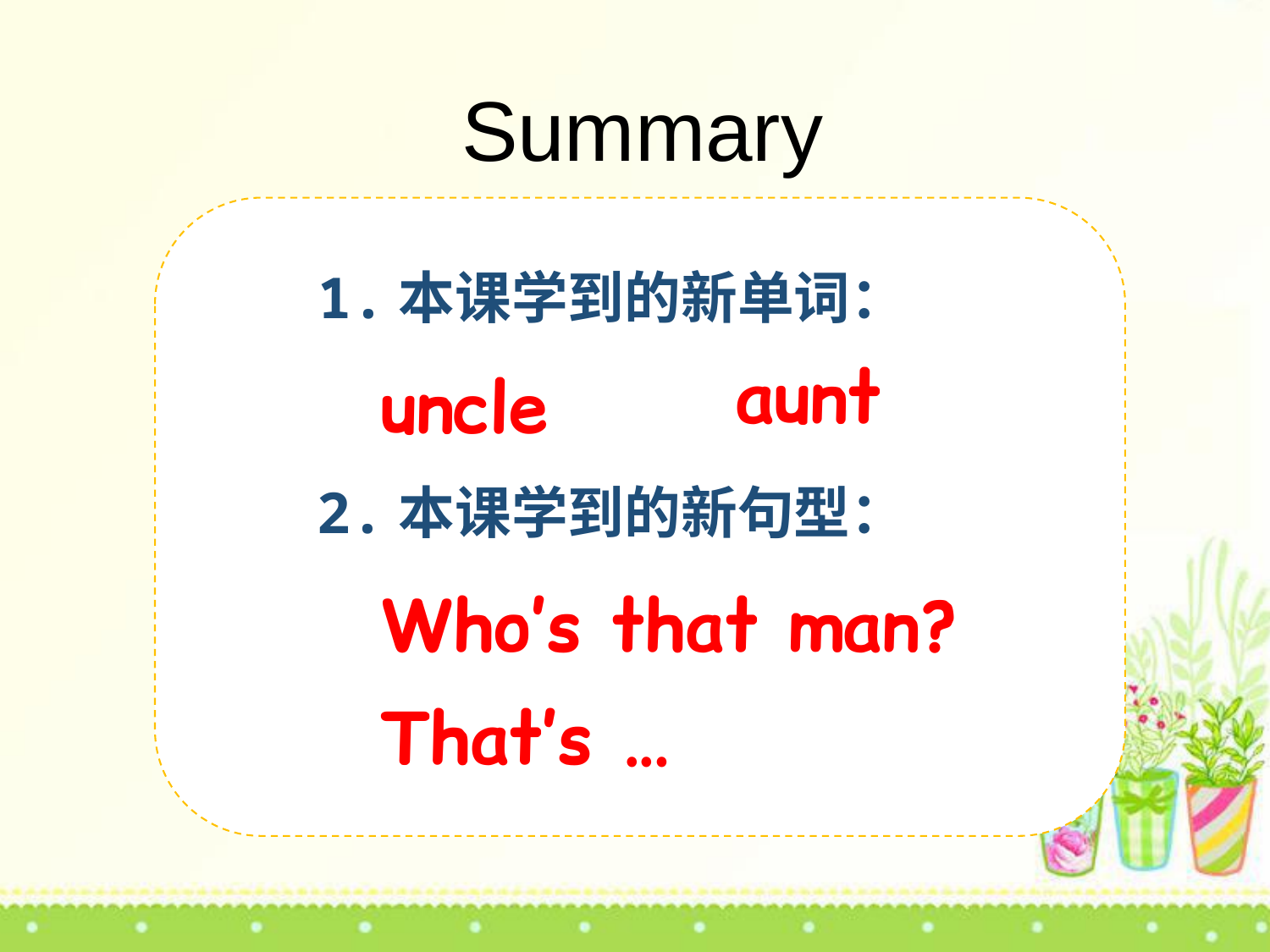

Summary

1.本课学到的新单词：
aunt
uncle
2.本课学到的新句型：
Who’s that man?
That’s …